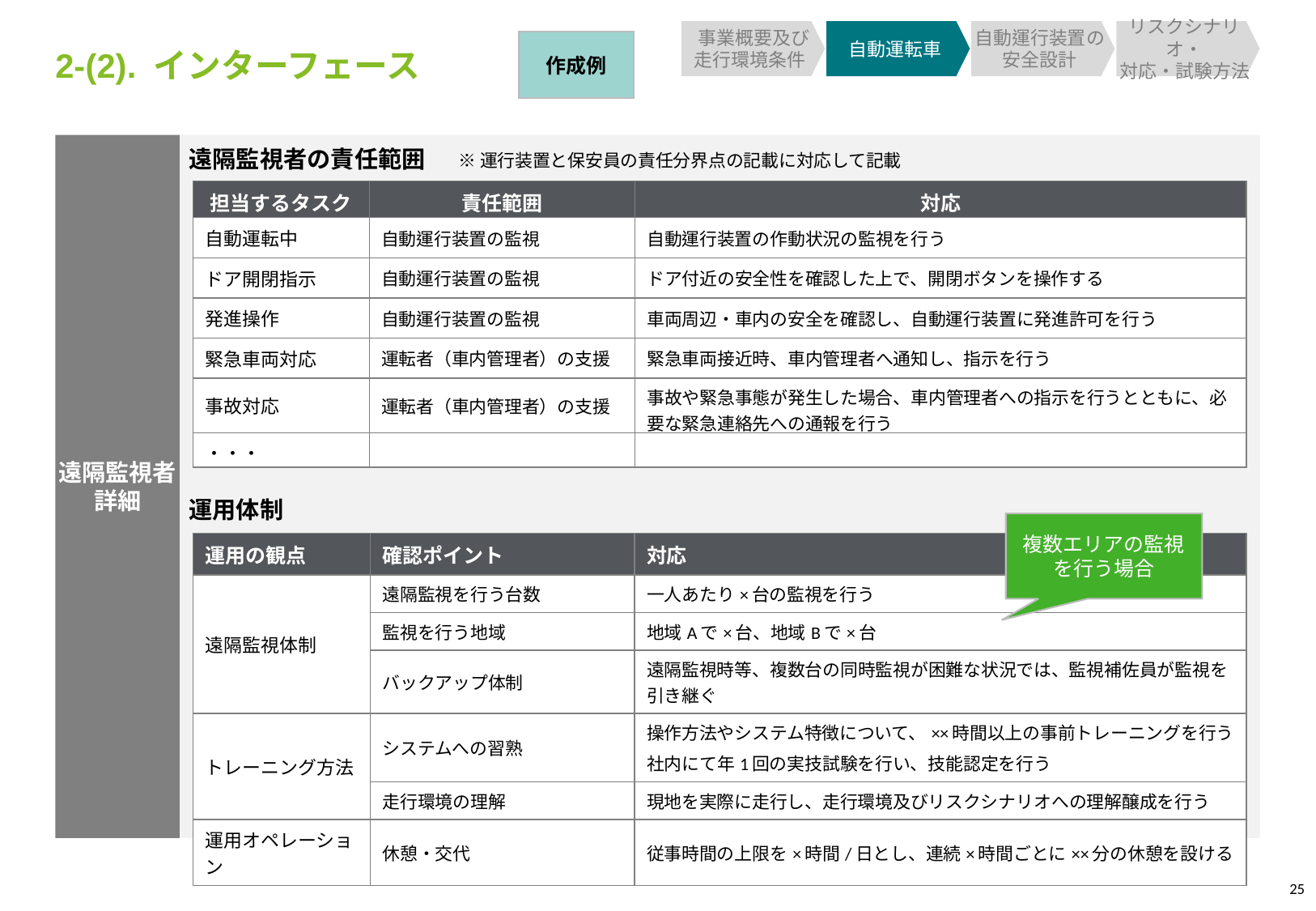

事業概要及び
走行環境条件
自動運転車
自動運行装置の安全設計
リスクシナリオ・
対応・試験方法
作成例
2-(2). インターフェース
遠隔監視者の責任範囲

運用体制

遠隔監視者
詳細
※運行装置と保安員の責任分界点の記載に対応して記載
| 担当するタスク | 責任範囲 | 対応 |
| --- | --- | --- |
| 自動運転中 | 自動運行装置の監視 | 自動運行装置の作動状況の監視を行う |
| ドア開閉指示 | 自動運行装置の監視 | ドア付近の安全性を確認した上で、開閉ボタンを操作する |
| 発進操作 | 自動運行装置の監視 | 車両周辺・車内の安全を確認し、自動運行装置に発進許可を行う |
| 緊急車両対応 | 運転者（車内管理者）の支援 | 緊急車両接近時、車内管理者へ通知し、指示を行う |
| 事故対応 | 運転者（車内管理者）の支援 | 事故や緊急事態が発生した場合、車内管理者への指示を行うとともに、必要な緊急連絡先への通報を行う |
| ・・・ |  |  |
複数エリアの監視を行う場合
| 運用の観点 | 確認ポイント | 対応 |
| --- | --- | --- |
| 遠隔監視体制 | 遠隔監視を行う台数 | 一人あたり×台の監視を行う |
|  | 監視を行う地域 | 地域Aで×台、地域Bで×台 |
|  | バックアップ体制 | 遠隔監視時等、複数台の同時監視が困難な状況では、監視補佐員が監視を 引き継ぐ |
| トレーニング方法 | システムへの習熟 | 操作方法やシステム特徴について、××時間以上の事前トレーニングを行う 社内にて年1回の実技試験を行い、技能認定を行う |
|  | 走行環境の理解 | 現地を実際に走行し、走行環境及びリスクシナリオへの理解醸成を行う |
| 運用オペレーション | 休憩・交代 | 従事時間の上限を×時間/日とし、連続×時間ごとに××分の休憩を設ける |
25